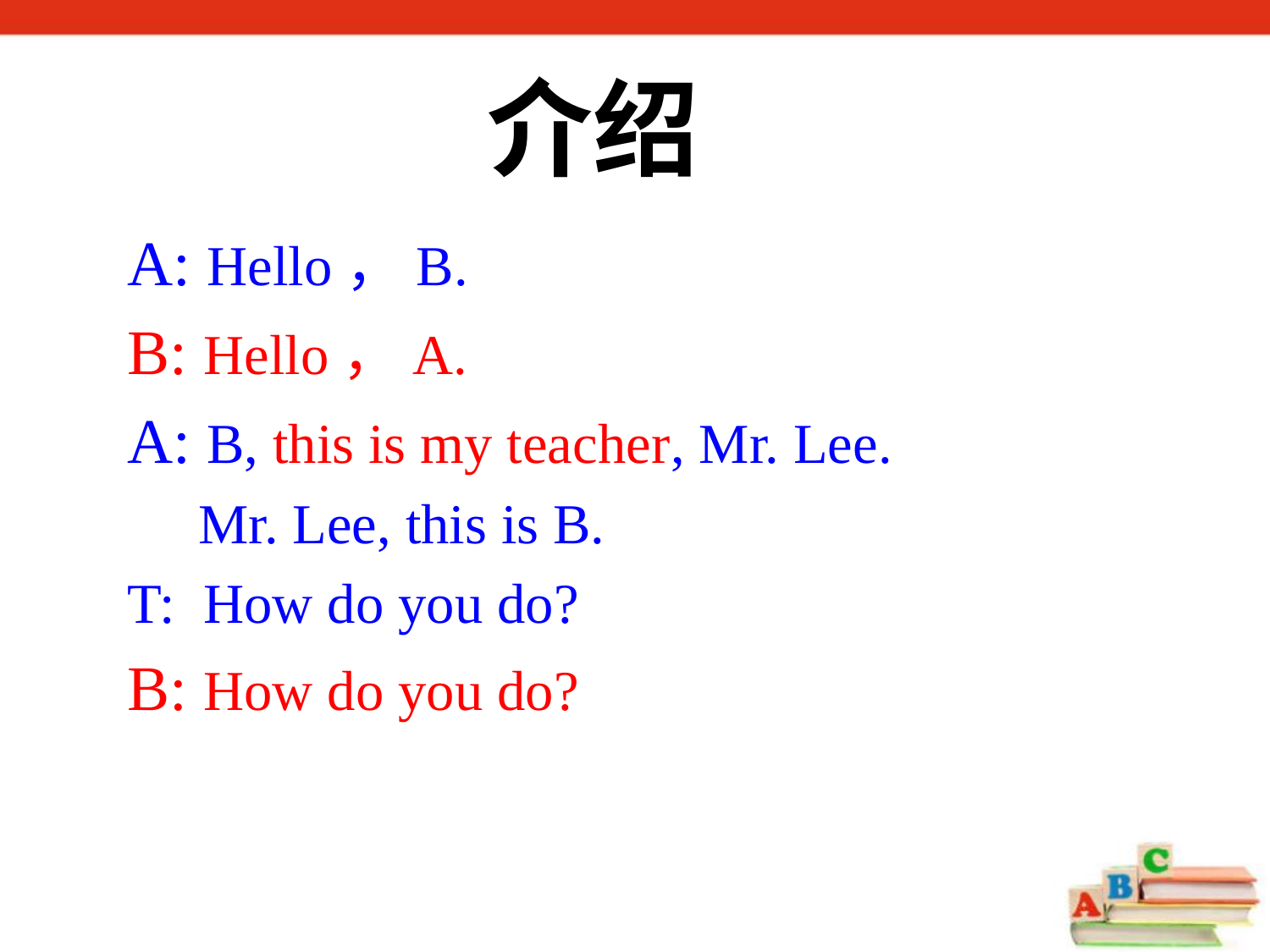

介绍
A: Hello，B.
B: Hello，A.
A: B, this is my teacher, Mr. Lee.
     Mr. Lee, this is B.
T:  How do you do?
B: How do you do?